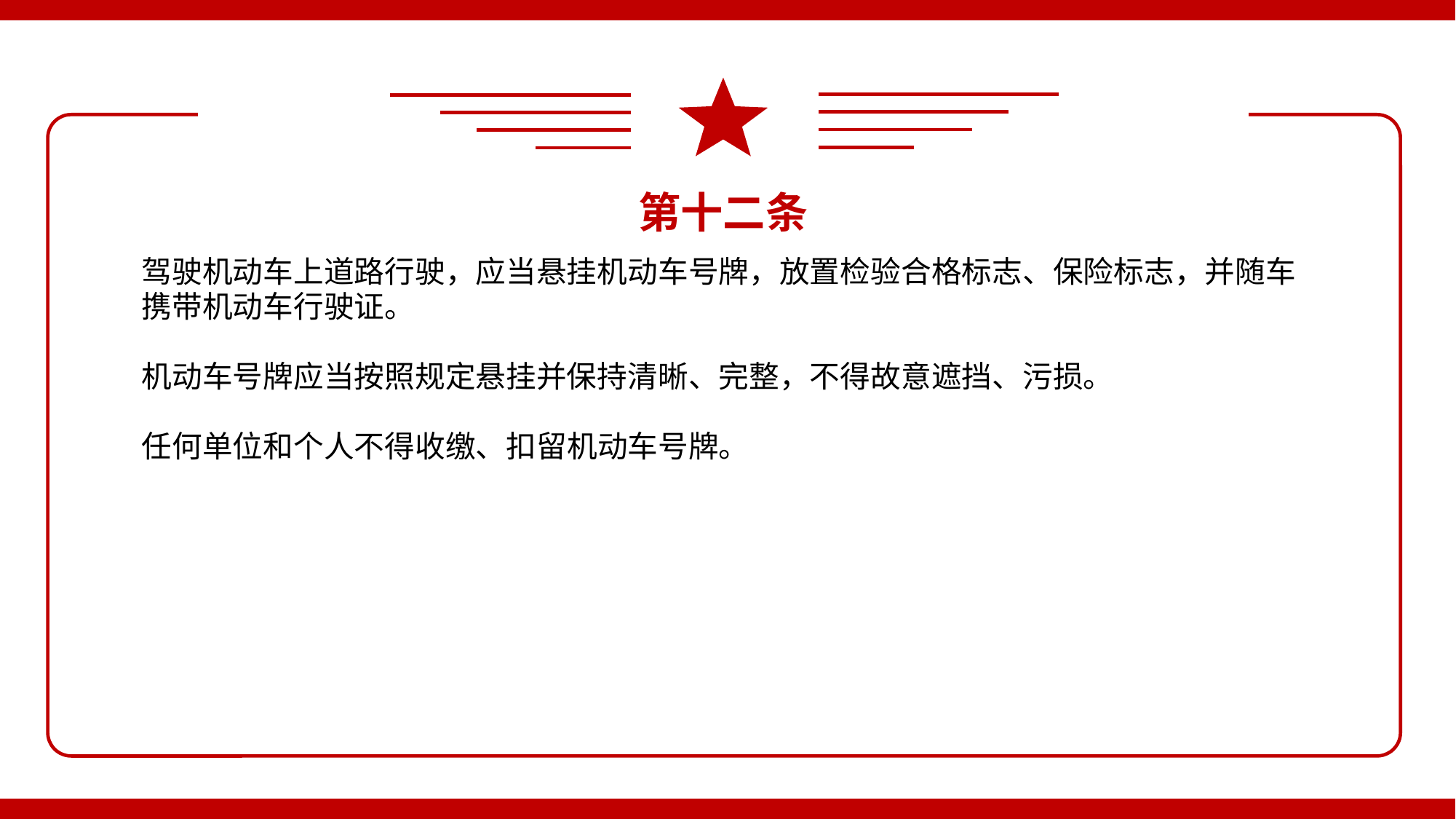

第十二条
驾驶机动车上道路行驶，应当悬挂机动车号牌，放置检验合格标志、保险标志，并随车携带机动车行驶证。

机动车号牌应当按照规定悬挂并保持清晰、完整，不得故意遮挡、污损。

任何单位和个人不得收缴、扣留机动车号牌。